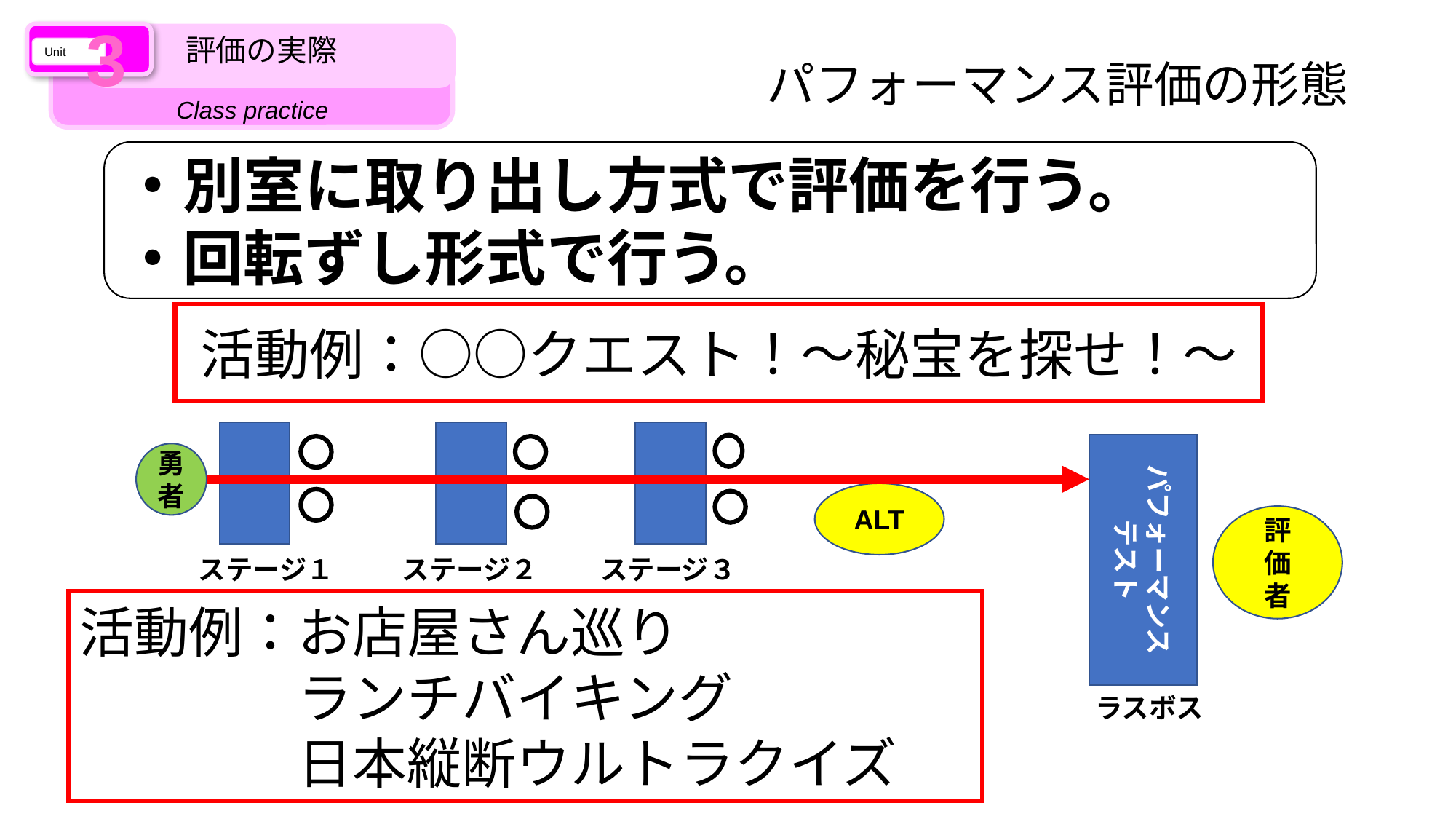

3

Unit
評価の実際
Class practice
パフォーマンス評価の形態
・別室に取り出し方式で評価を行う。
・回転ずし形式で行う。
活動例：○○クエスト！～秘宝を探せ！～

パフォーマンス
テスト

ALT

評
価
者
ステージ１
ステージ２
ステージ３
勇
者
ラスボス
活動例：お店屋さん巡り
　　　　ランチバイキング
　　　　日本縦断ウルトラクイズ